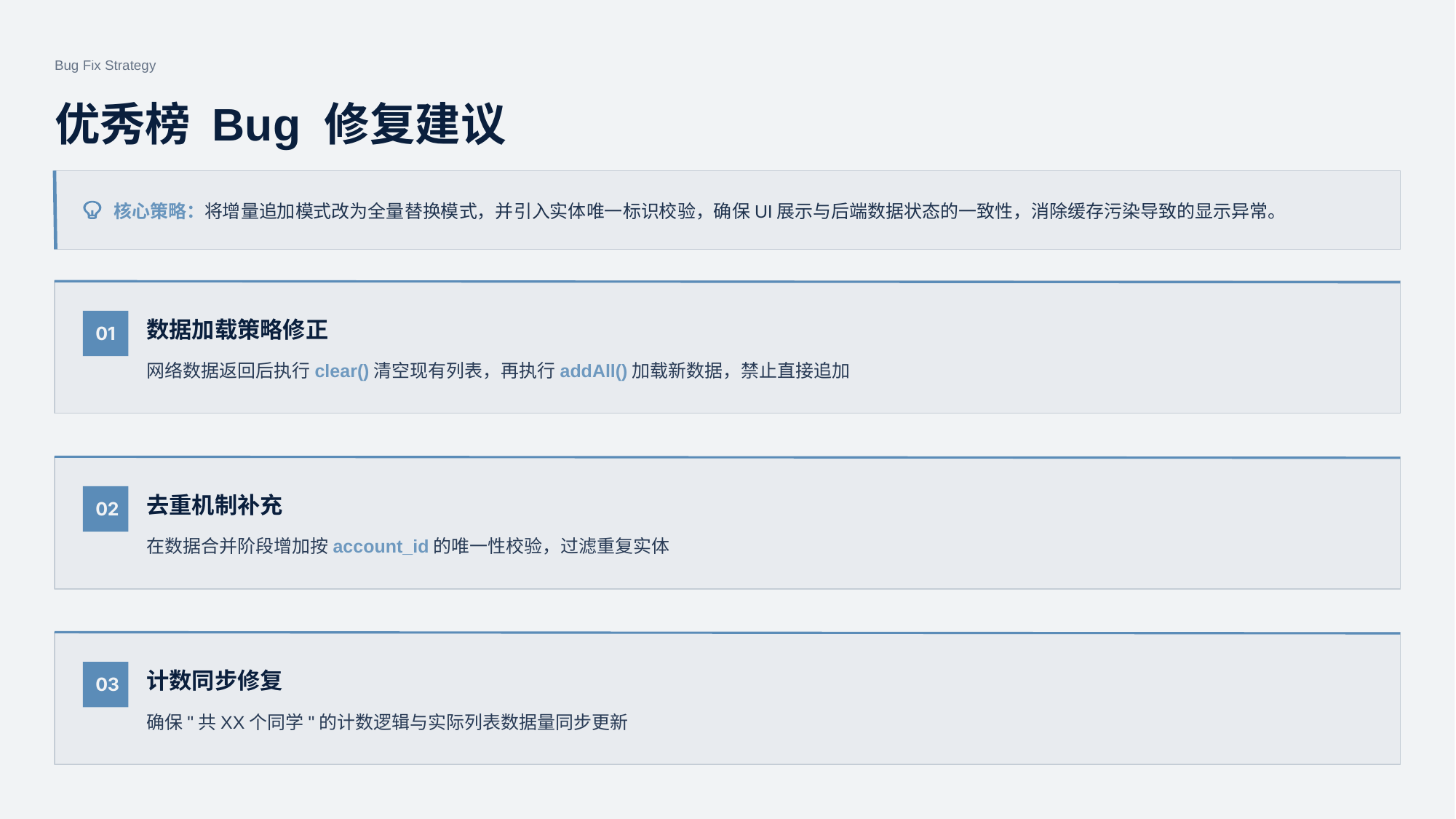

Bug Fix Strategy
优秀榜 Bug 修复建议

核心策略：将增量追加模式改为全量替换模式，并引入实体唯一标识校验，确保UI展示与后端数据状态的一致性，消除缓存污染导致的显示异常。

数据加载策略修正
01
网络数据返回后执行clear()清空现有列表，再执行addAll()加载新数据，禁止直接追加

去重机制补充
02
在数据合并阶段增加按account_id的唯一性校验，过滤重复实体

计数同步修复
03
确保"共XX个同学"的计数逻辑与实际列表数据量同步更新